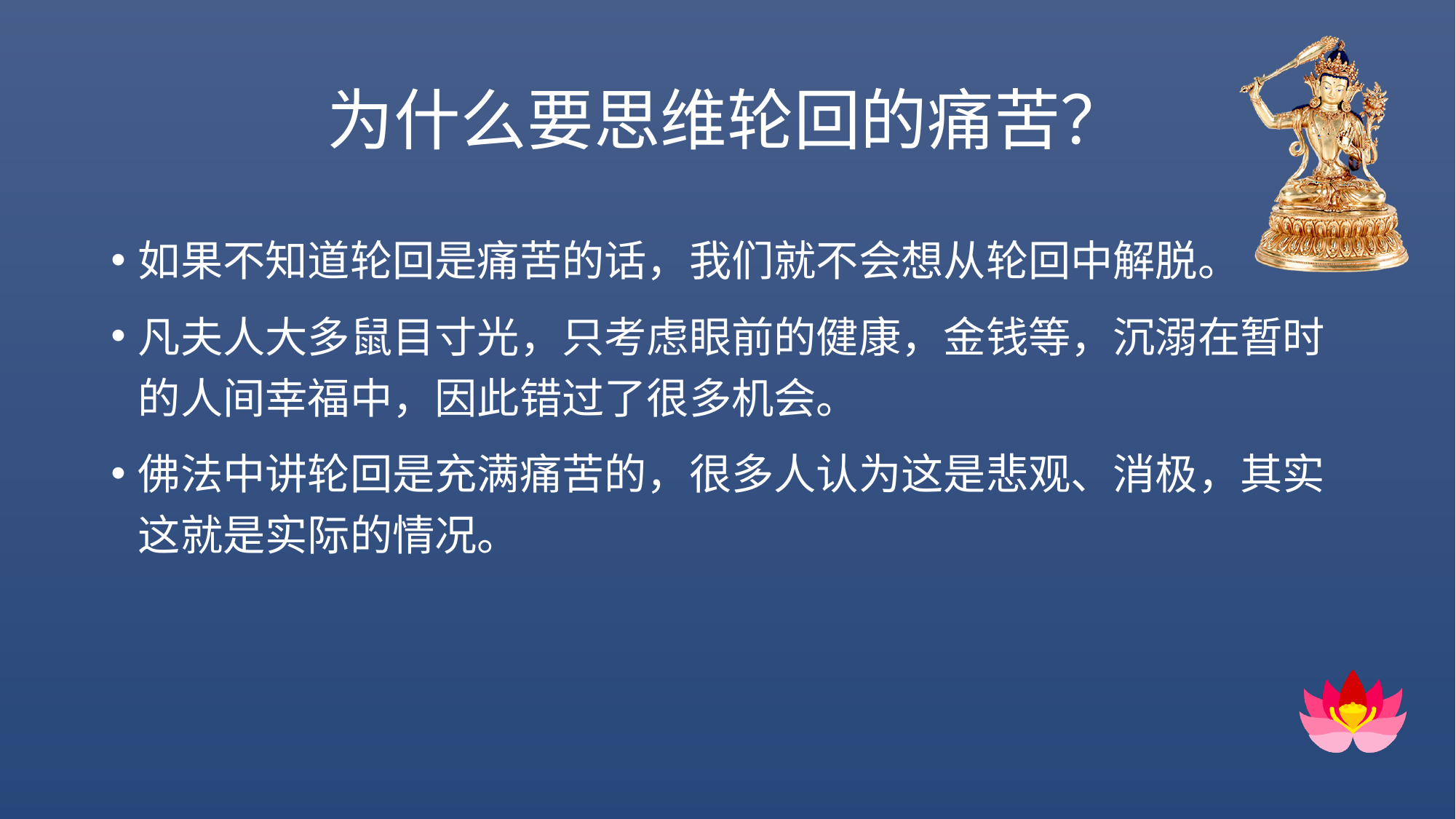

# 为什么要思维轮回的痛苦？
如果不知道轮回是痛苦的话，我们就不会想从轮回中解脱。
凡夫人大多鼠目寸光，只考虑眼前的健康，金钱等，沉溺在暂时的人间幸福中，因此错过了很多机会。
佛法中讲轮回是充满痛苦的，很多人认为这是悲观、消极，其实这就是实际的情况。